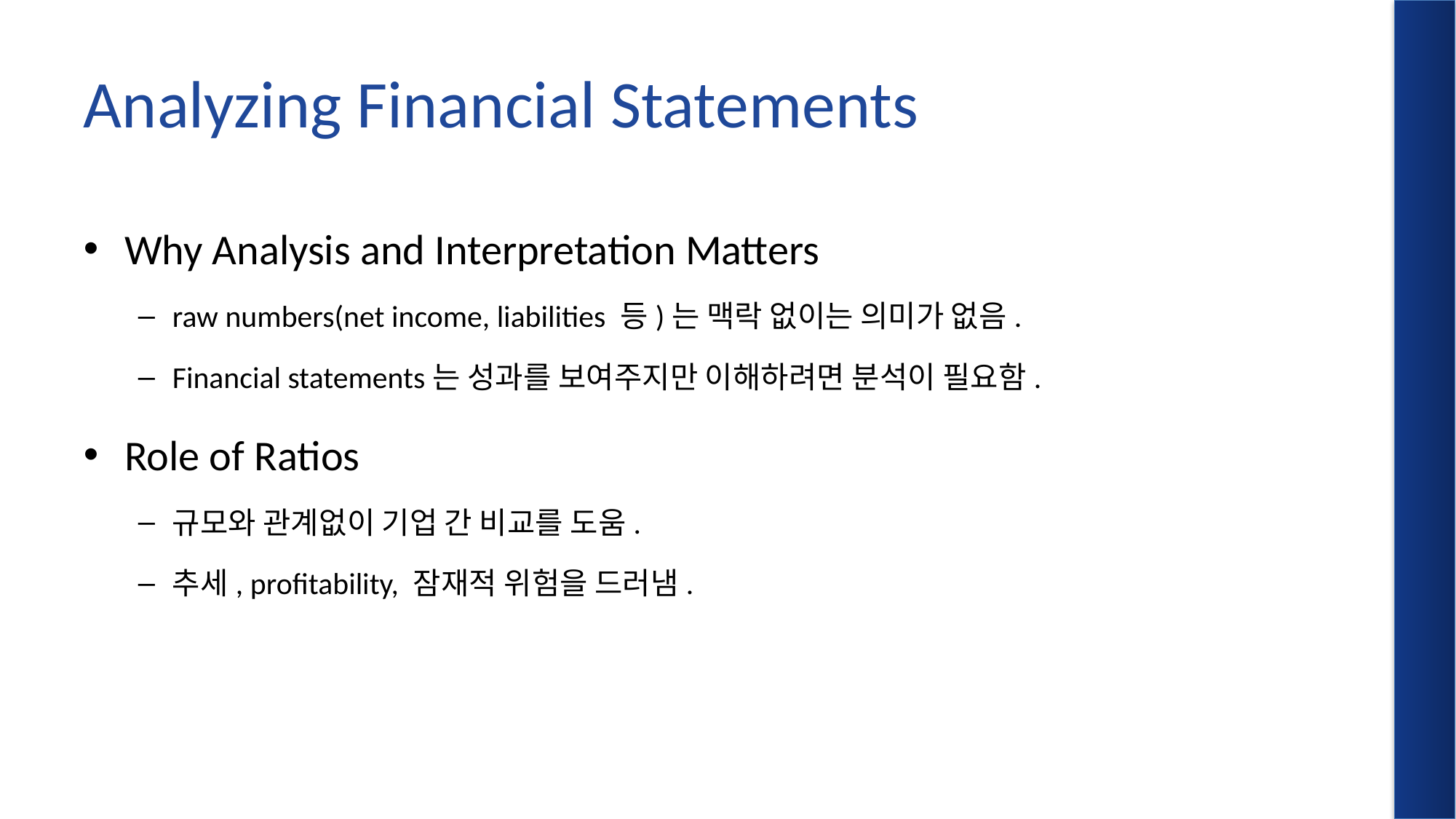

# Analyzing Financial Statements
Why Analysis and Interpretation Matters
raw numbers(net income, liabilities 등)는 맥락 없이는 의미가 없음.
Financial statements는 성과를 보여주지만 이해하려면 분석이 필요함.
Role of Ratios
규모와 관계없이 기업 간 비교를 도움.
추세, profitability, 잠재적 위험을 드러냄.